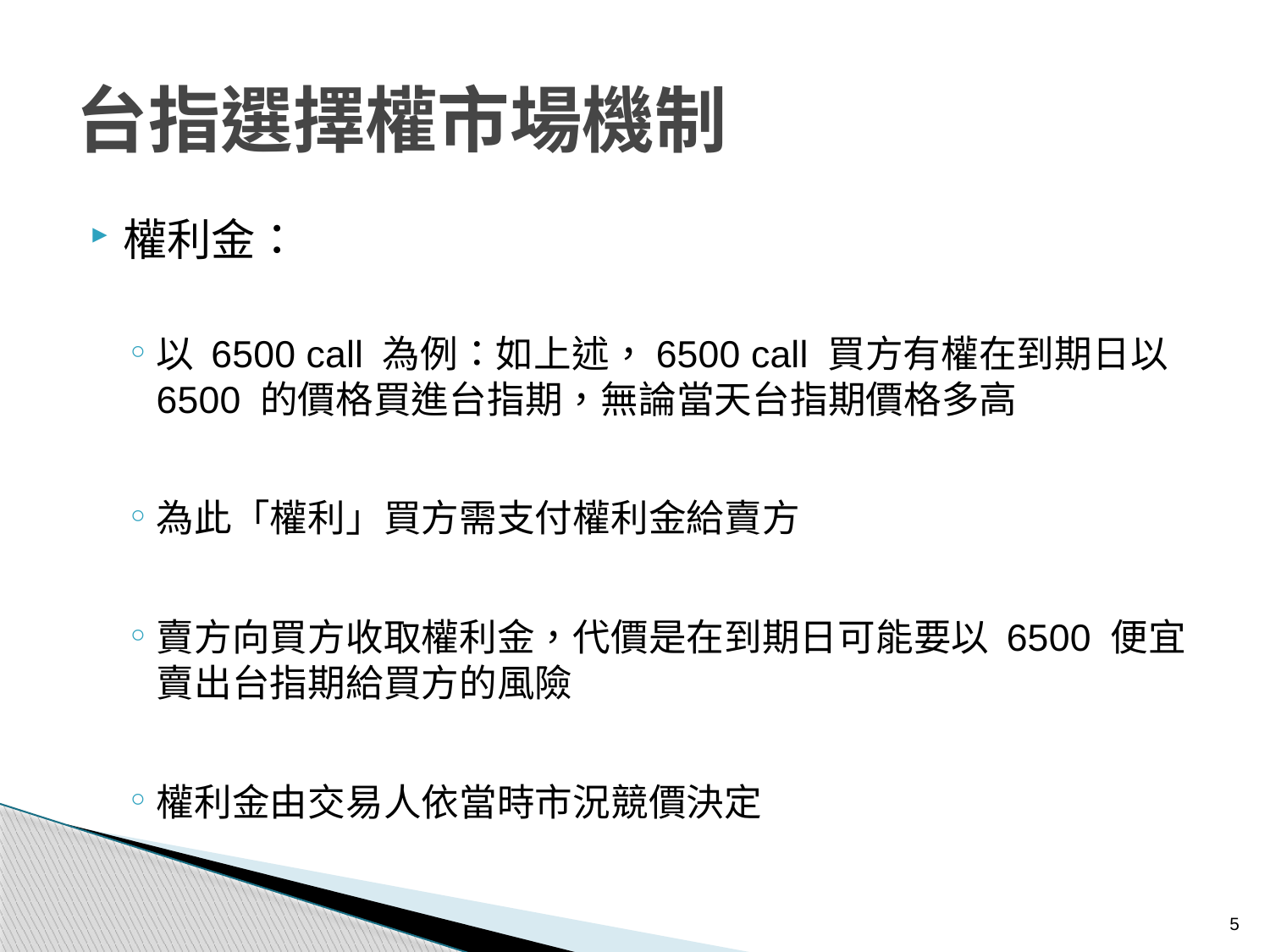

# 台指選擇權市場機制
權利金：

以 6500 call 為例：如上述，6500 call 買方有權在到期日以 6500 的價格買進台指期，無論當天台指期價格多高

為此「權利」買方需支付權利金給賣方

賣方向買方收取權利金，代價是在到期日可能要以 6500 便宜賣出台指期給買方的風險

權利金由交易人依當時市況競價決定

5